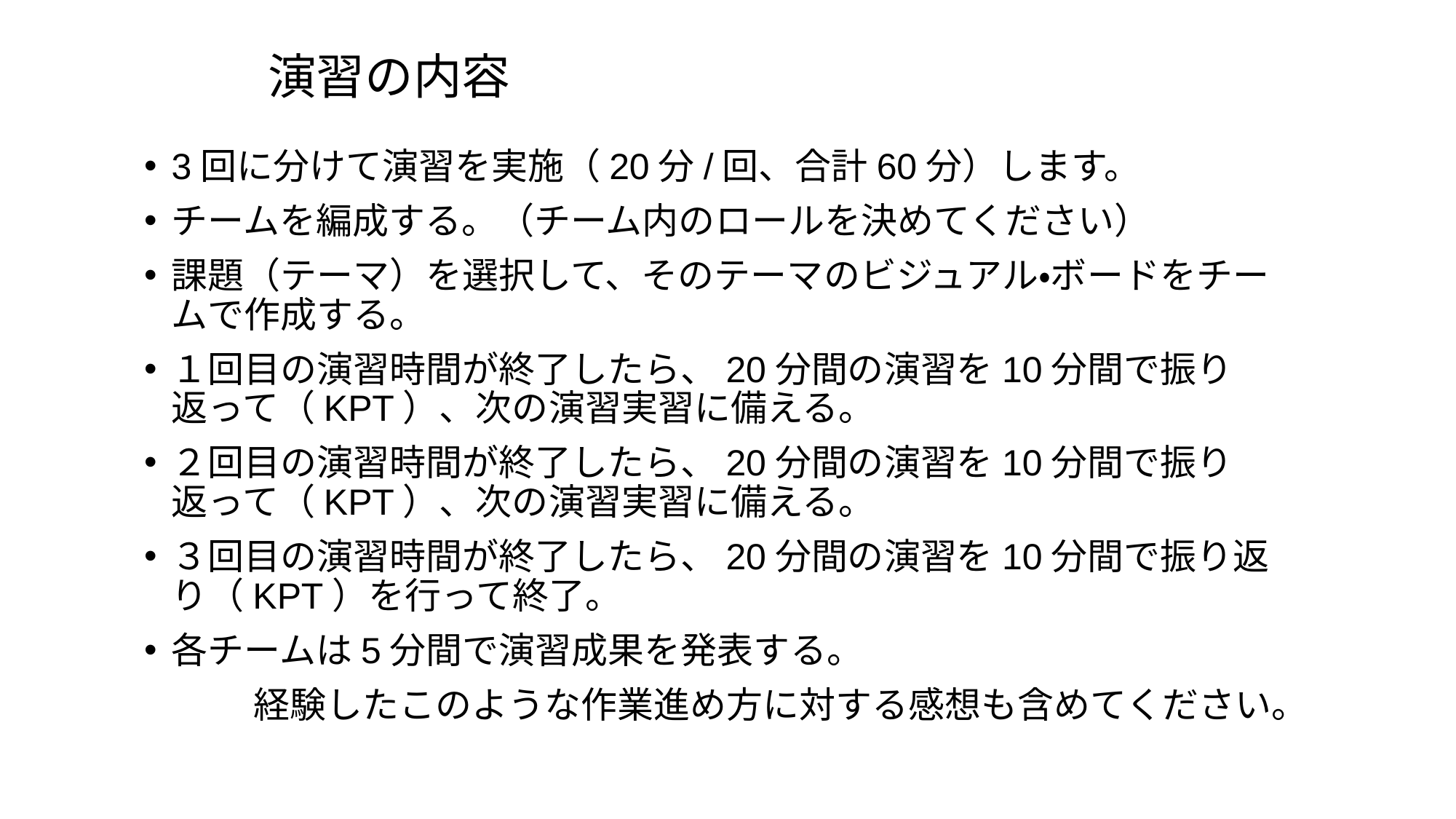

# 演習の内容
3回に分けて演習を実施（20分/回、合計60分）します。
チームを編成する。（チーム内のロールを決めてください）
課題（テーマ）を選択して、そのテーマのビジュアル・ボードをチームで作成する。
１回目の演習時間が終了したら、20分間の演習を10分間で振り返って（KPT）、次の演習実習に備える。
２回目の演習時間が終了したら、20分間の演習を10分間で振り返って（KPT）、次の演習実習に備える。
３回目の演習時間が終了したら、20分間の演習を10分間で振り返り（KPT）を行って終了。
各チームは5分間で演習成果を発表する。
	経験したこのような作業進め方に対する感想も含めてください。